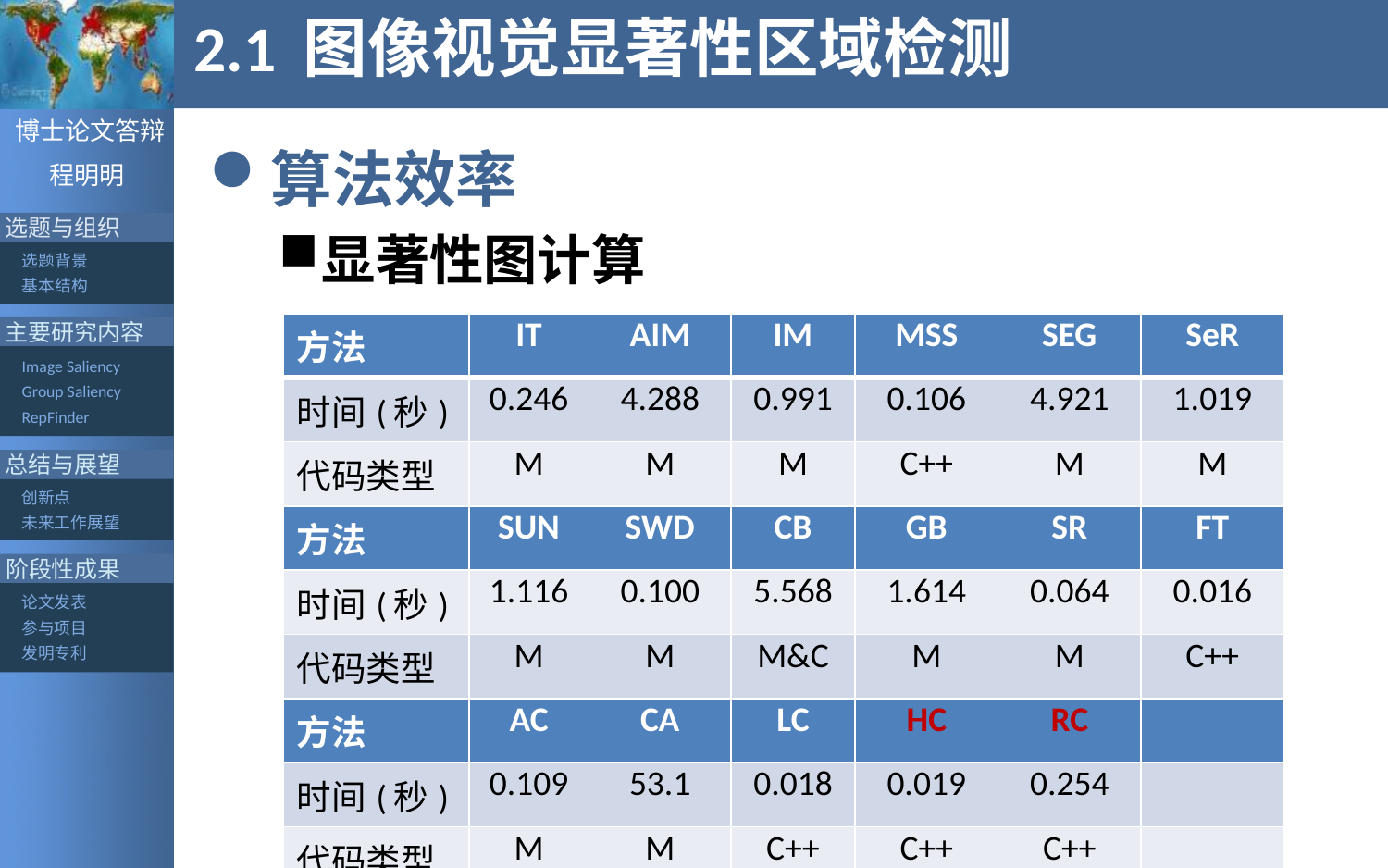

# 2.1 图像视觉显著性区域检测
算法效率
显著性图计算
| 方法 | IT | AIM | IM | MSS | SEG | SeR |
| --- | --- | --- | --- | --- | --- | --- |
| 时间(秒) | 0.246 | 4.288 | 0.991 | 0.106 | 4.921 | 1.019 |
| 代码类型 | M | M | M | C++ | M | M |
| 方法 | SUN | SWD | CB | GB | SR | FT |
| 时间(秒) | 1.116 | 0.100 | 5.568 | 1.614 | 0.064 | 0.016 |
| 代码类型 | M | M | M&C | M | M | C++ |
| 方法 | AC | CA | LC | HC | RC |  |
| 时间(秒) | 0.109 | 53.1 | 0.018 | 0.019 | 0.254 |  |
| 代码类型 | M | M | C++ | C++ | C++ |  |
54